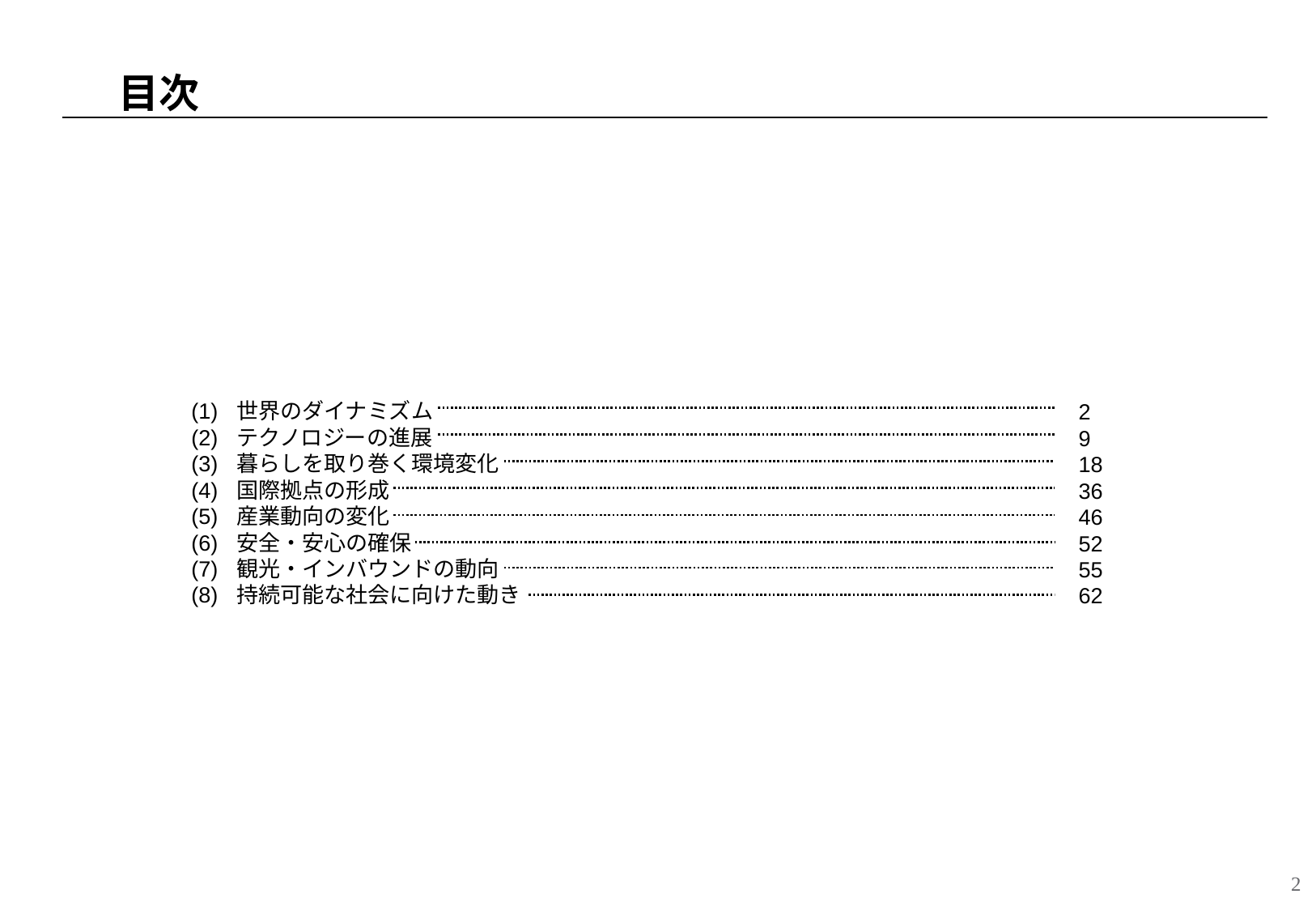

目次
世界のダイナミズム
テクノロジーの進展
暮らしを取り巻く環境変化
国際拠点の形成
産業動向の変化
安全・安心の確保
観光・インバウンドの動向
持続可能な社会に向けた動き

2
9
18
36
46
52
55
62
2